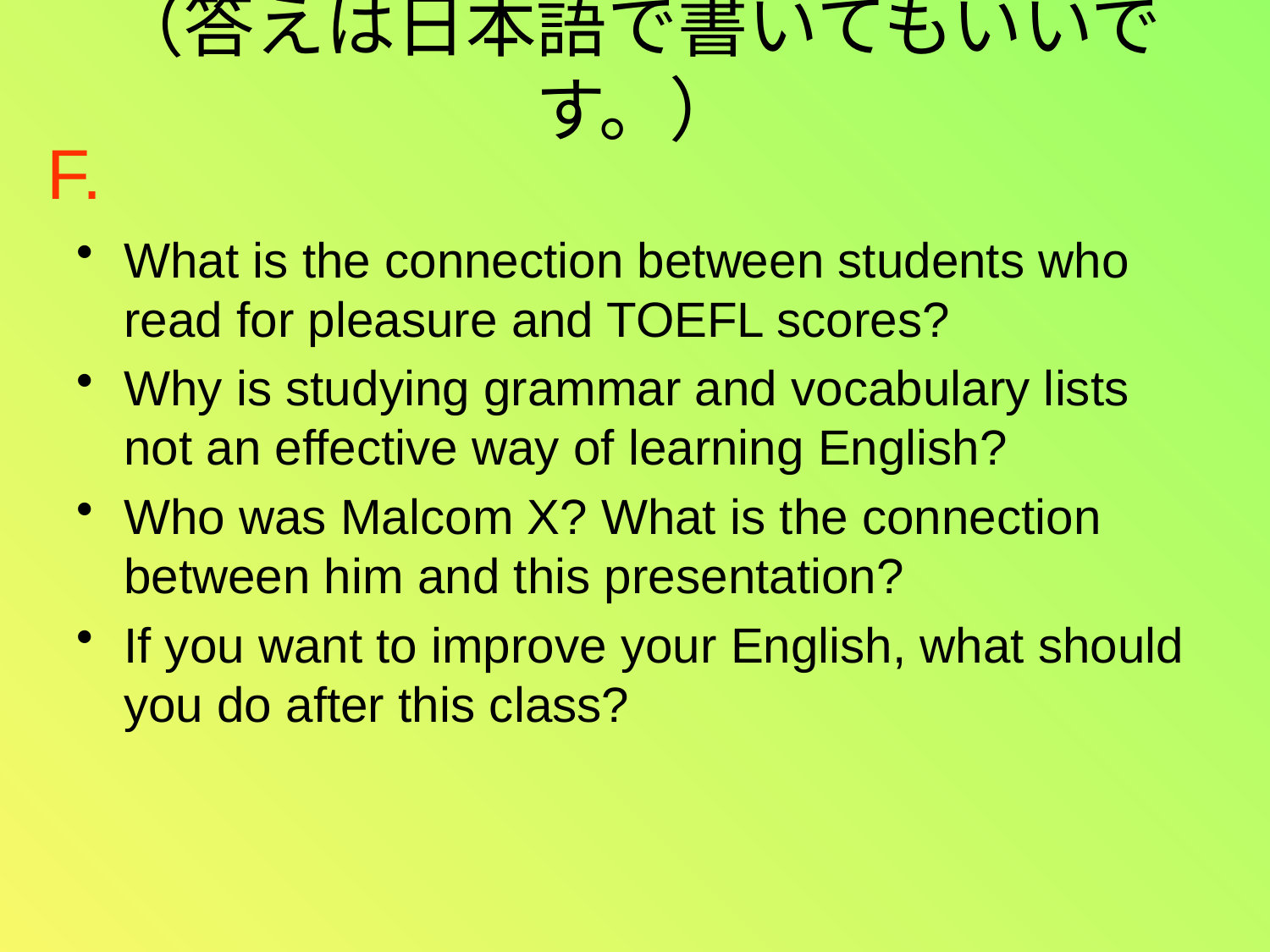

# （答えは日本語で書いてもいいです。）
F.
What is the connection between students who read for pleasure and TOEFL scores?
Why is studying grammar and vocabulary lists not an effective way of learning English?
Who was Malcom X? What is the connection between him and this presentation?
If you want to improve your English, what should you do after this class?